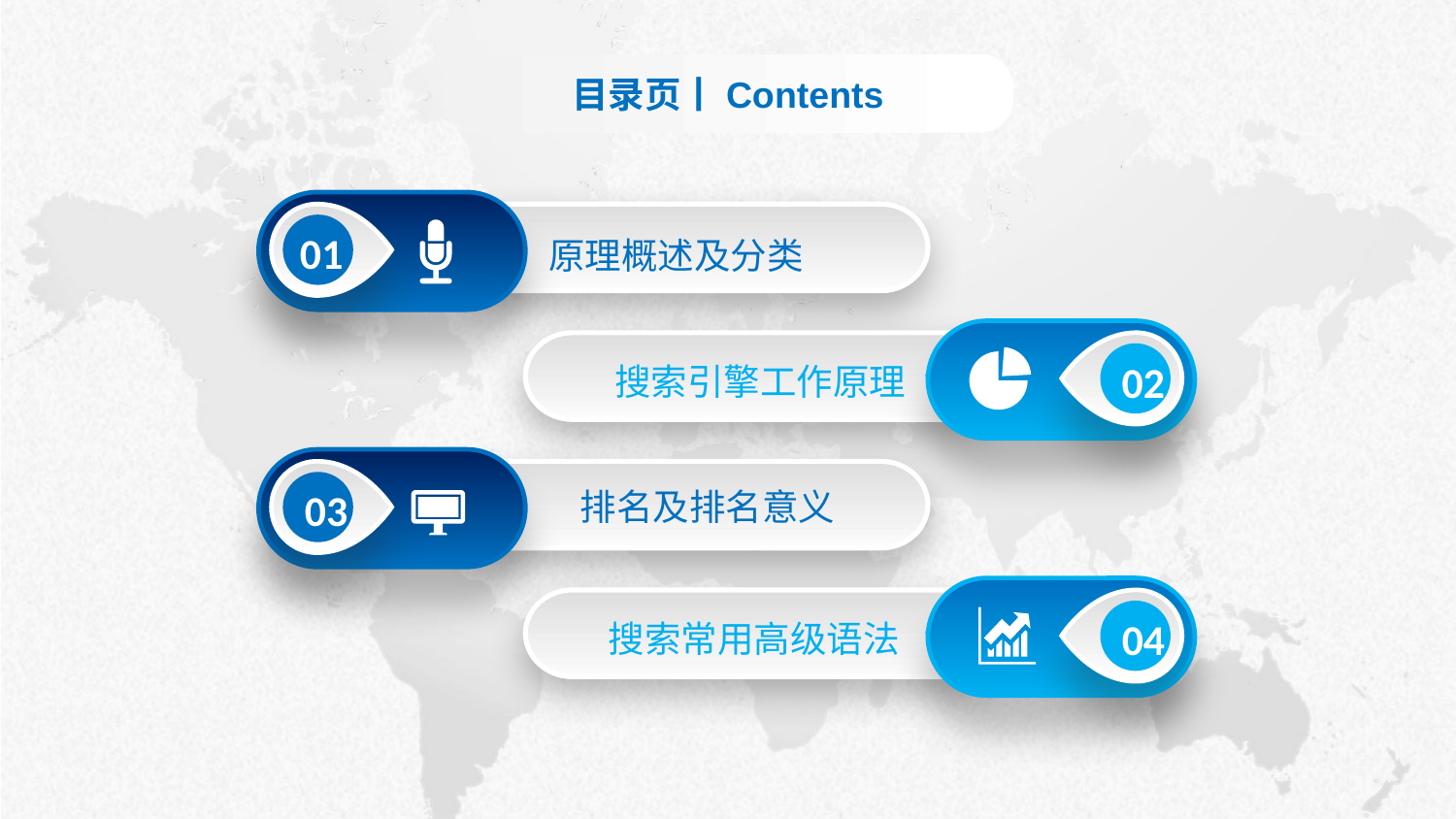

目录页丨Contents

01

原理概述及分类

02

搜索引擎工作原理

03

排名及排名意义

04

搜索常用高级语法